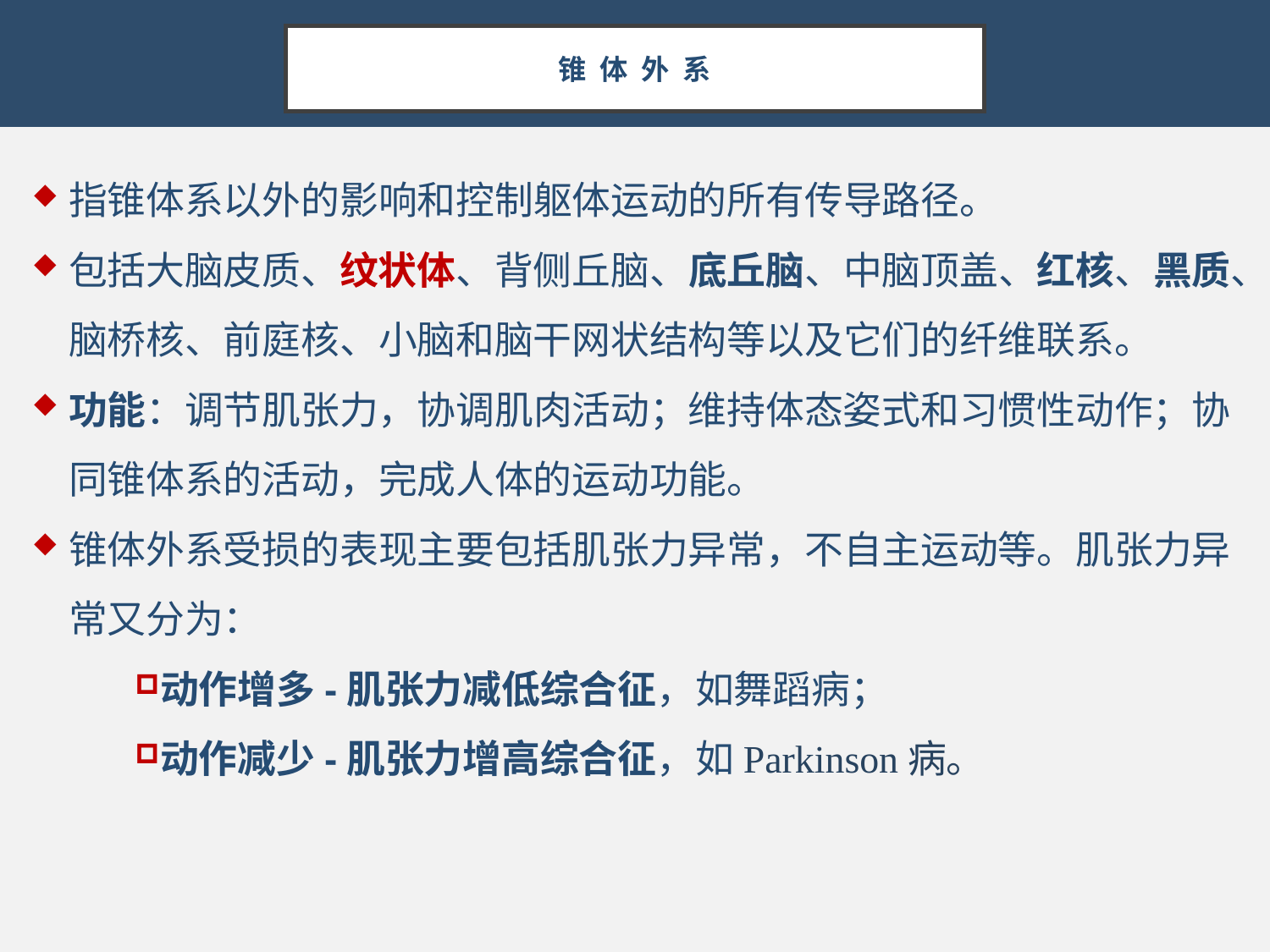

# 锥 体 外 系
指锥体系以外的影响和控制躯体运动的所有传导路径。
包括大脑皮质、纹状体、背侧丘脑、底丘脑、中脑顶盖、红核、黑质、脑桥核、前庭核、小脑和脑干网状结构等以及它们的纤维联系。
功能：调节肌张力，协调肌肉活动；维持体态姿式和习惯性动作；协同锥体系的活动，完成人体的运动功能。
锥体外系受损的表现主要包括肌张力异常，不自主运动等。肌张力异常又分为：
动作增多-肌张力减低综合征，如舞蹈病；
动作减少-肌张力增高综合征，如Parkinson病。